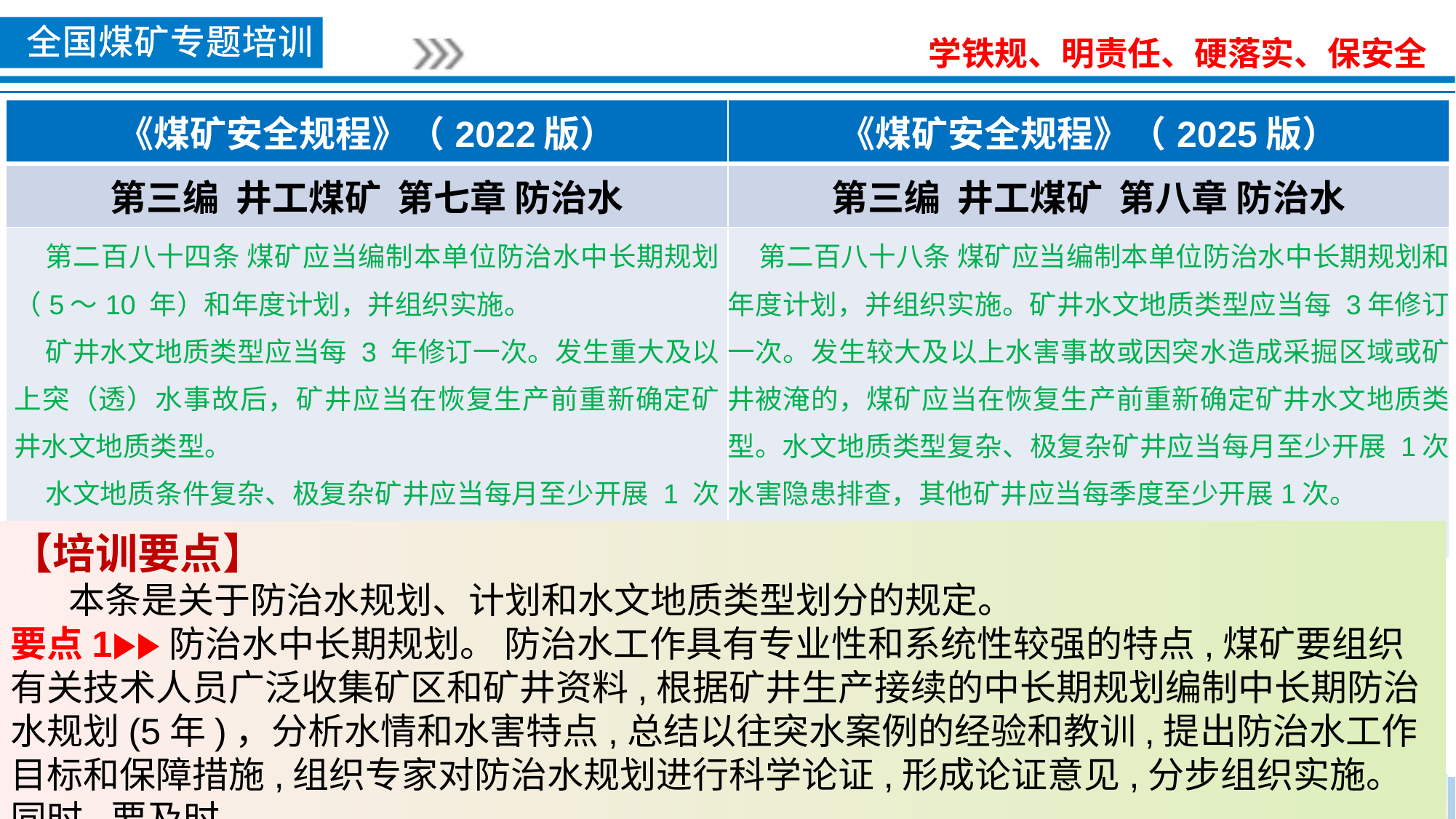

| 《煤矿安全规程》（2022版） | 《煤矿安全规程》（2025版） |
| --- | --- |
| 第三编 井工煤矿 第七章 防治水 | 第三编 井工煤矿 第八章 防治水 |
| 第二百八十四条 煤矿应当编制本单位防治水中长期规划（5～10 年）和年度计划，并组织实施。 矿井水文地质类型应当每 3 年修订一次。发生重大及以上突（透）水事故后，矿井应当在恢复生产前重新确定矿井水文地质类型。 水文地质条件复杂、极复杂矿井应当每月至少开展 1 次水害隐患排查，其他矿井应当每季度至少开展1 次。 | 第二百八十八条 煤矿应当编制本单位防治水中长期规划和年度计划，并组织实施。矿井水文地质类型应当每 3年修订一次。发生较大及以上水害事故或因突水造成采掘区域或矿井被淹的，煤矿应当在恢复生产前重新确定矿井水文地质类型。水文地质类型复杂、极复杂矿井应当每月至少开展 1次水害隐患排查，其他矿井应当每季度至少开展1次。 |
【培训要点】
      本条是关于防治水规划、计划和水文地质类型划分的规定。
要点1▶▶防治水中长期规划。 防治水工作具有专业性和系统性较强的特点,煤矿要组织有关技术人员广泛收集矿区和矿井资料,根据矿井生产接续的中长期规划编制中长期防治水规划(5年)，分析水情和水害特点,总结以往突水案例的经验和教训,提出防治水工作目标和保障措施,组织专家对防治水规划进行科学论证,形成论证意见,分步组织实施。同时,要及时